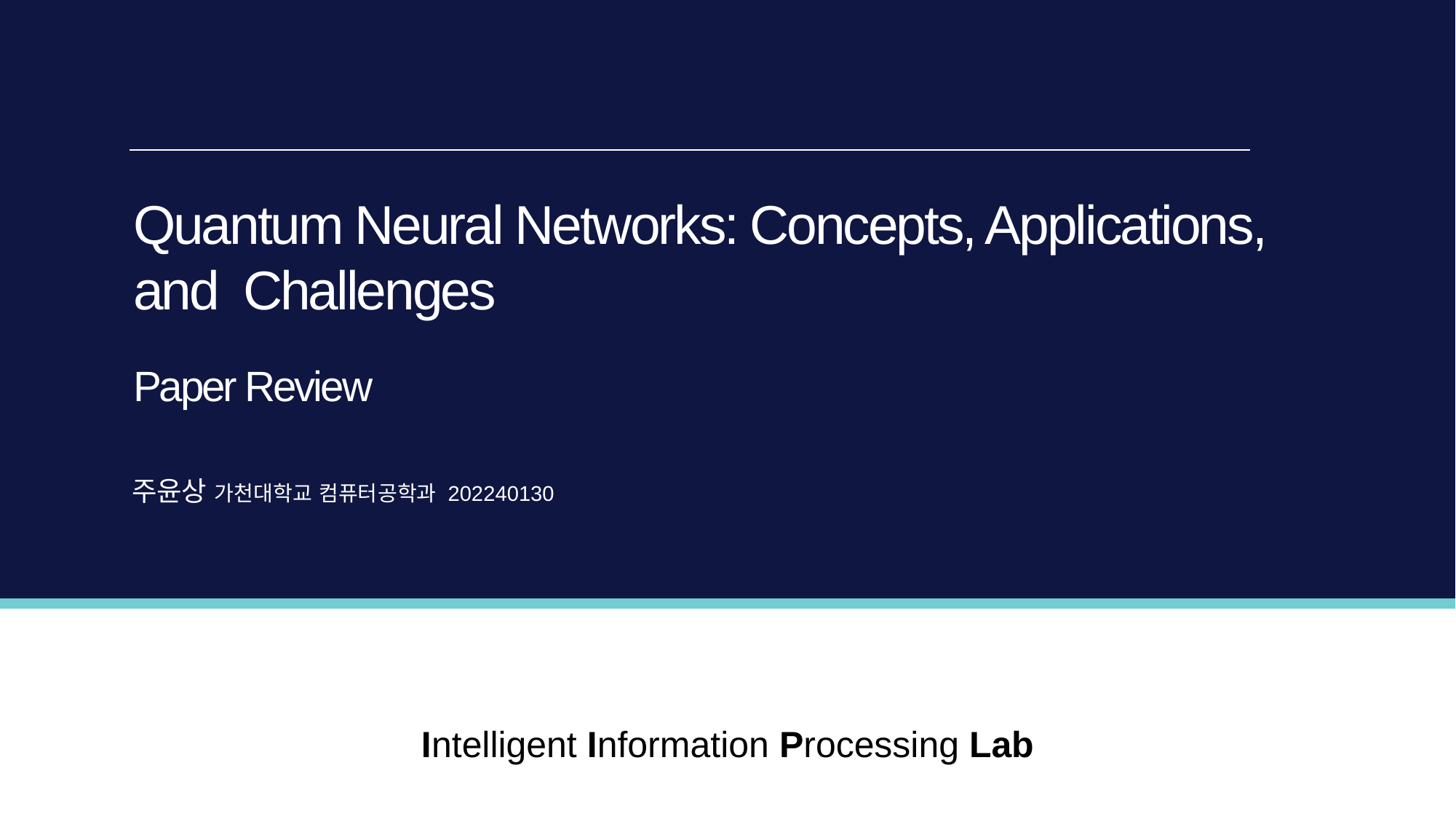

Quantum Neural Networks: Concepts, Applications, and  Challenges
Paper Review
주윤상 가천대학교 컴퓨터공학과 202240130
Intelligent Information Processing Lab